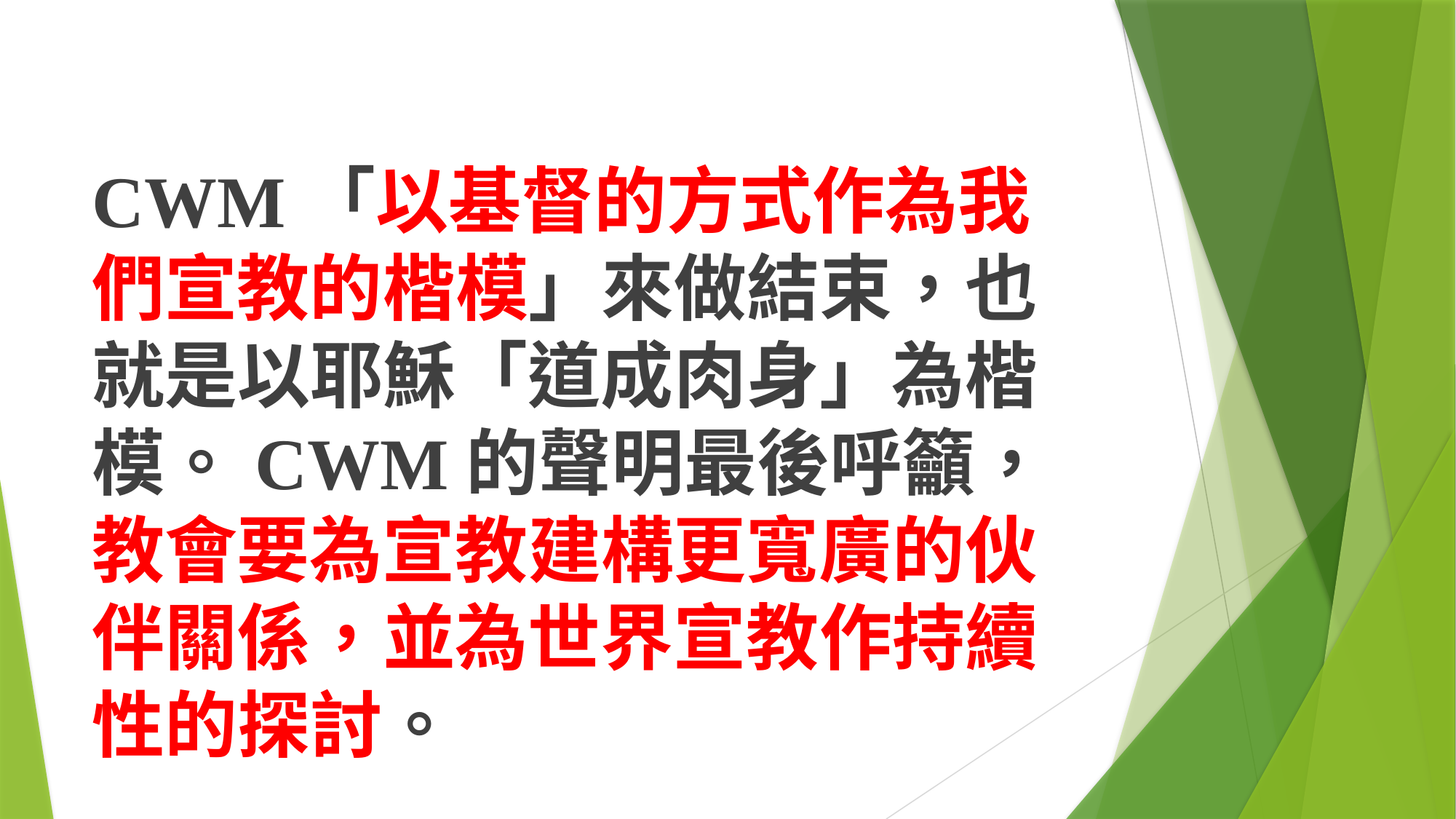

#
CWM「以基督的方式作為我們宣教的楷模」來做結束，也就是以耶穌「道成肉身」為楷模。CWM的聲明最後呼籲，教會要為宣教建構更寬廣的伙伴關係，並為世界宣教作持續性的探討。